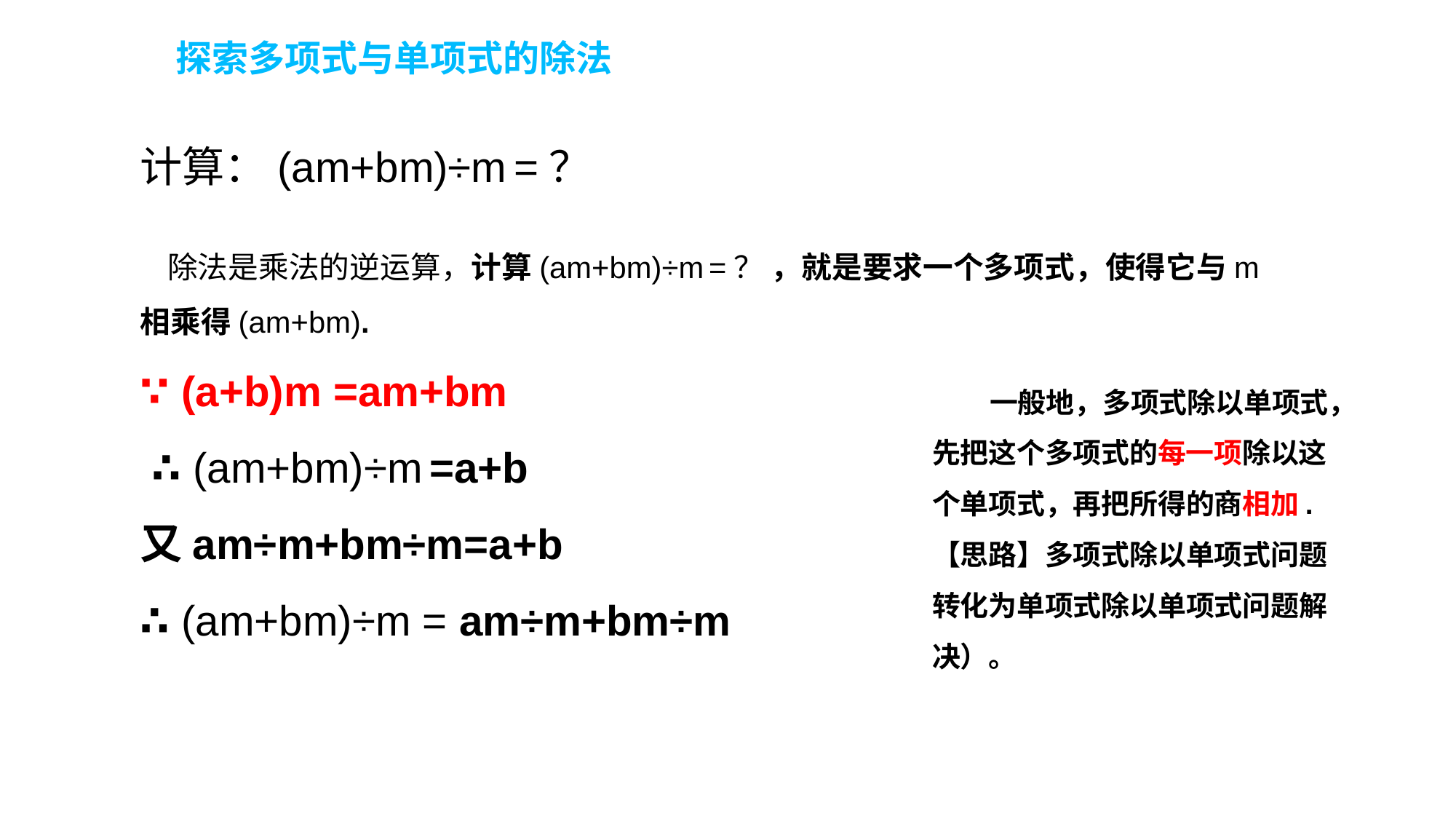

探索多项式与单项式的除法
计算：(am+bm)÷m =？
   除法是乘法的逆运算，计算(am+bm)÷m =？ ，就是要求一个多项式，使得它与m相乘得(am+bm).
∵ (a+b)m =am+bm
 ∴ (am+bm)÷m =a+b
又am÷m+bm÷m=a+b
∴ (am+bm)÷m = am÷m+bm÷m
        一般地，多项式除以单项式，先把这个多项式的每一项除以这个单项式，再把所得的商相加.
【思路】多项式除以单项式问题转化为单项式除以单项式问题解决）。